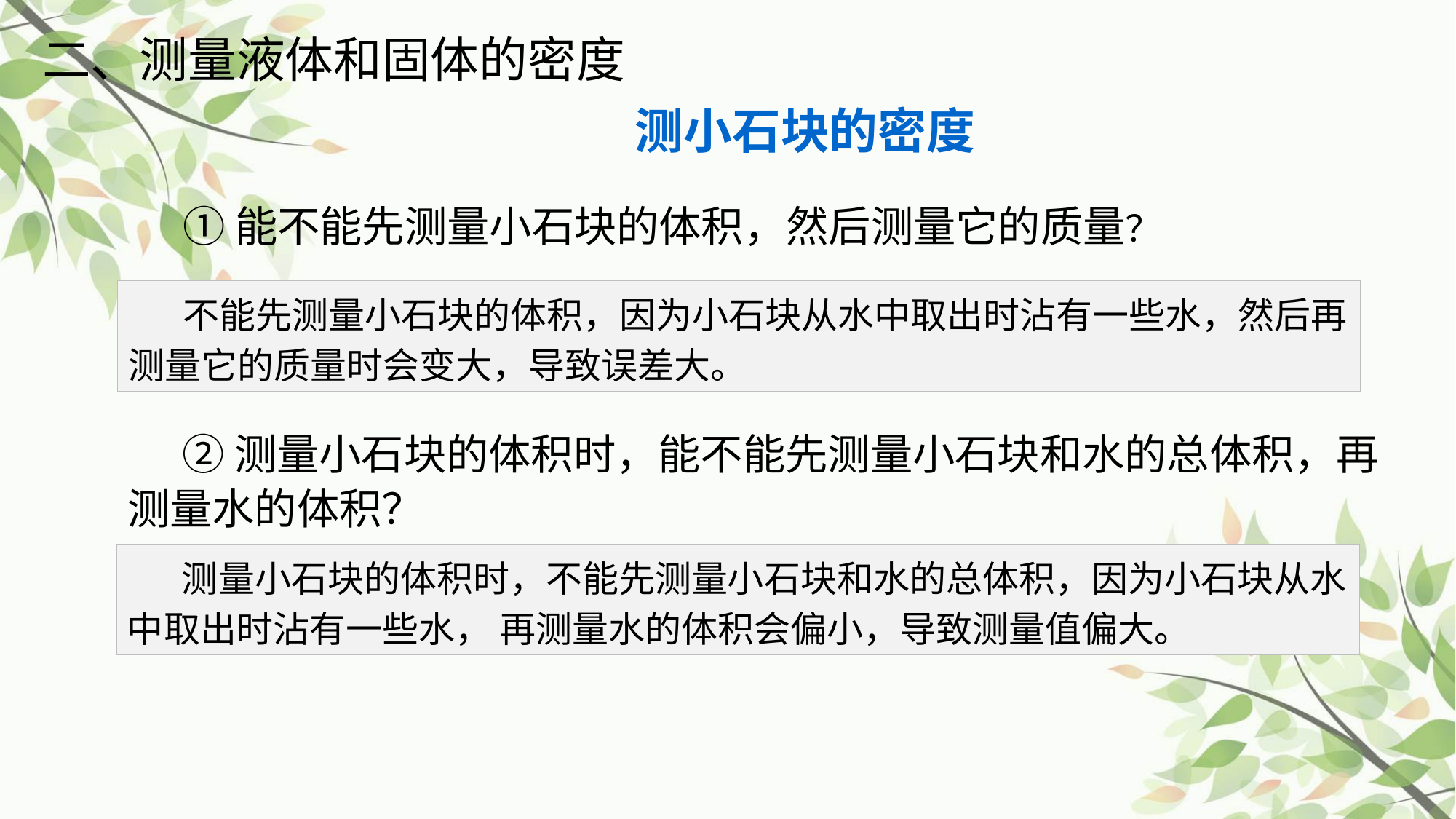

二、测量液体和固体的密度
测小石块的密度
①能不能先测量小石块的体积，然后测量它的质量？
不能先测量小石块的体积，因为小石块从水中取出时沾有一些水，然后再测量它的质量时会变大，导致误差大。
②测量小石块的体积时，能不能先测量小石块和水的总体积，再测量水的体积？
测量小石块的体积时，不能先测量小石块和水的总体积，因为小石块从水中取出时沾有一些水， 再测量水的体积会偏小，导致测量值偏大。